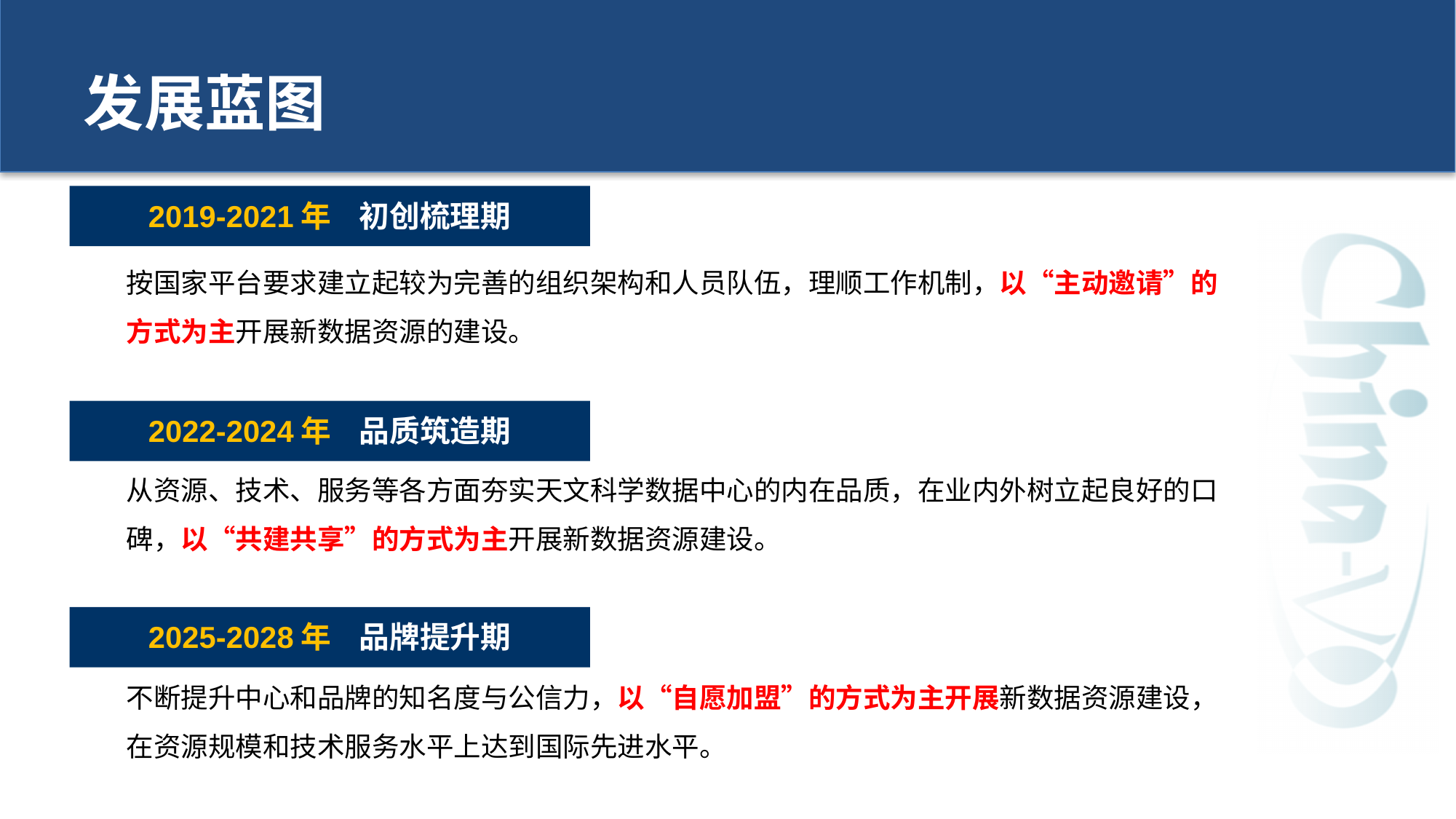

# 发展蓝图
2019-2021年    初创梳理期
2019-2021年    初创梳理期
按国家平台要求建立起较为完善的组织架构和人员队伍，理顺工作机制，以“主动邀请”的方式为主开展新数据资源的建设。

2022-2024年    品质筑造期
从资源、技术、服务等各方面夯实天文科学数据中心的内在品质，在业内外树立起良好的口碑，以“共建共享”的方式为主开展新数据资源建设。

2025-2028年    品牌提升期
不断提升中心和品牌的知名度与公信力，以“自愿加盟”的方式为主开展新数据资源建设，在资源规模和技术服务水平上达到国际先进水平。
2022-2024年    品质筑造期
2025-2028年    品牌提升期